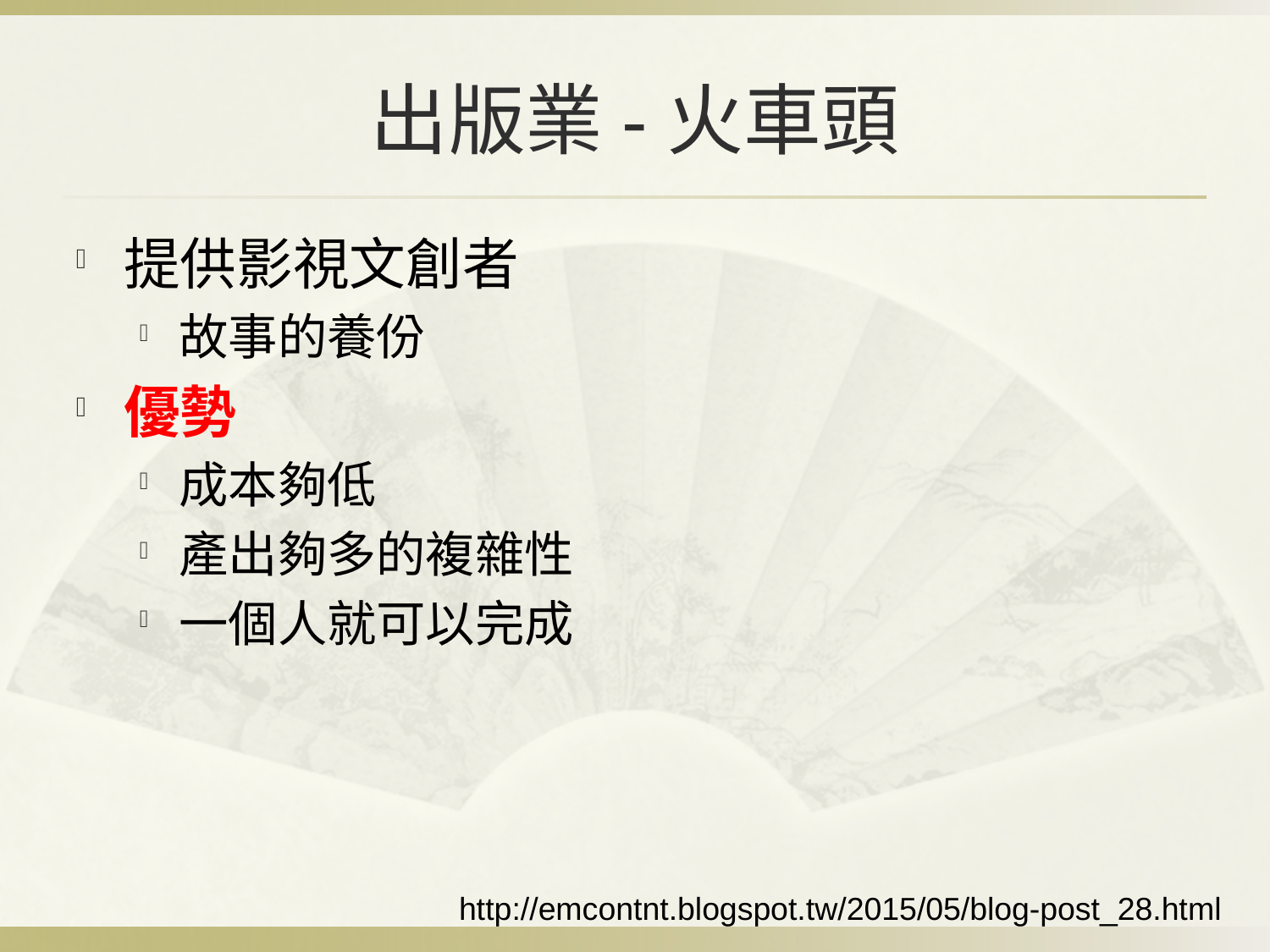

# 出版業-火車頭
提供影視文創者
故事的養份
優勢
成本夠低
產出夠多的複雜性
一個人就可以完成
http://emcontnt.blogspot.tw/2015/05/blog-post_28.html